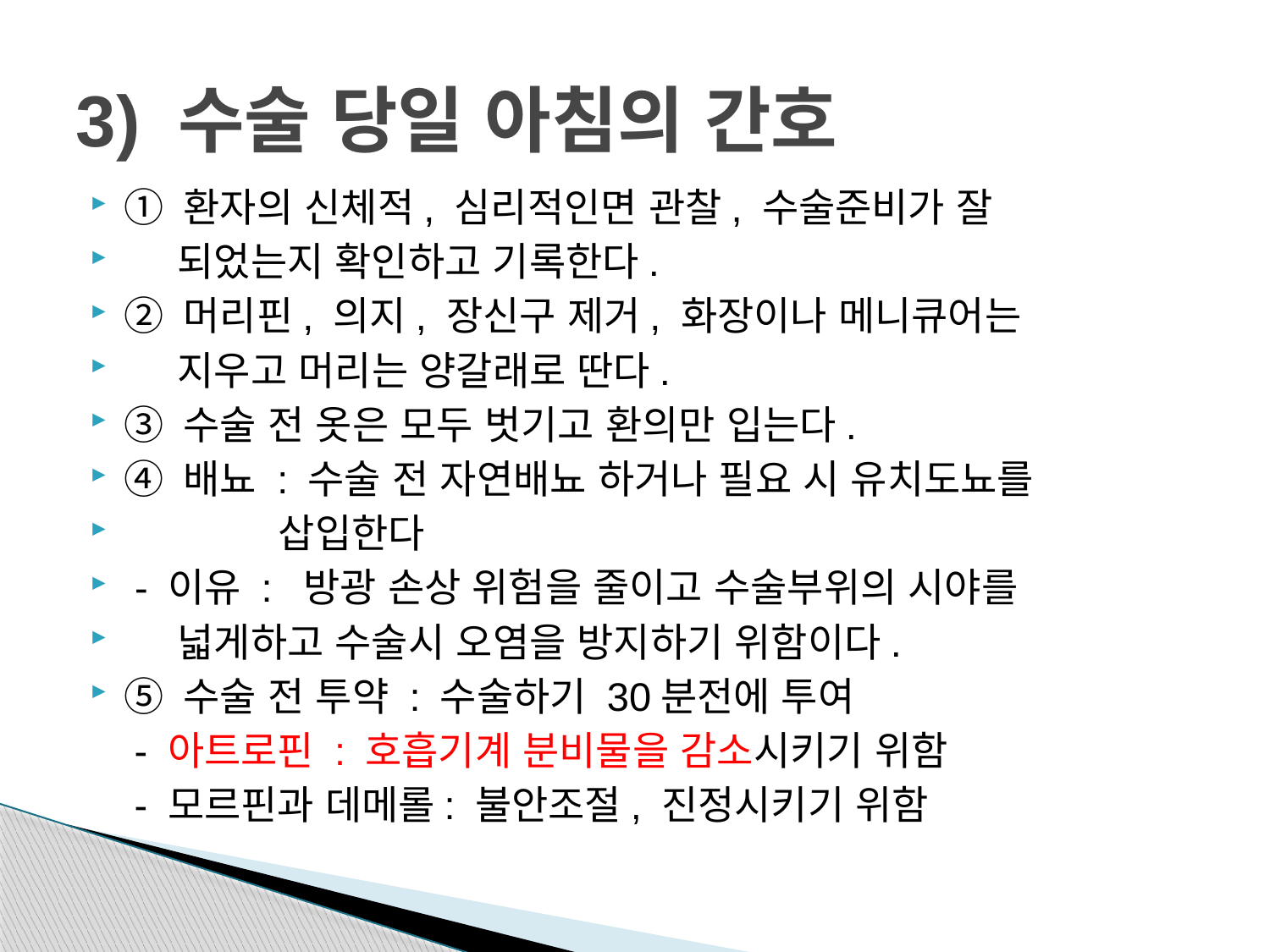

# 3) 수술 당일 아침의 간호
① 환자의 신체적, 심리적인면 관찰, 수술준비가 잘
    되었는지 확인하고 기록한다.
② 머리핀, 의지, 장신구 제거, 화장이나 메니큐어는
    지우고 머리는 양갈래로 딴다.
③ 수술 전 옷은 모두 벗기고 환의만 입는다.
④ 배뇨 : 수술 전 자연배뇨 하거나 필요 시 유치도뇨를
             삽입한다
 - 이유 :  방광 손상 위험을 줄이고 수술부위의 시야를
    넓게하고 수술시 오염을 방지하기 위함이다.
⑤ 수술 전 투약 : 수술하기 30분전에 투여
    - 아트로핀 : 호흡기계 분비물을 감소시키기 위함
    - 모르핀과 데메롤: 불안조절, 진정시키기 위함